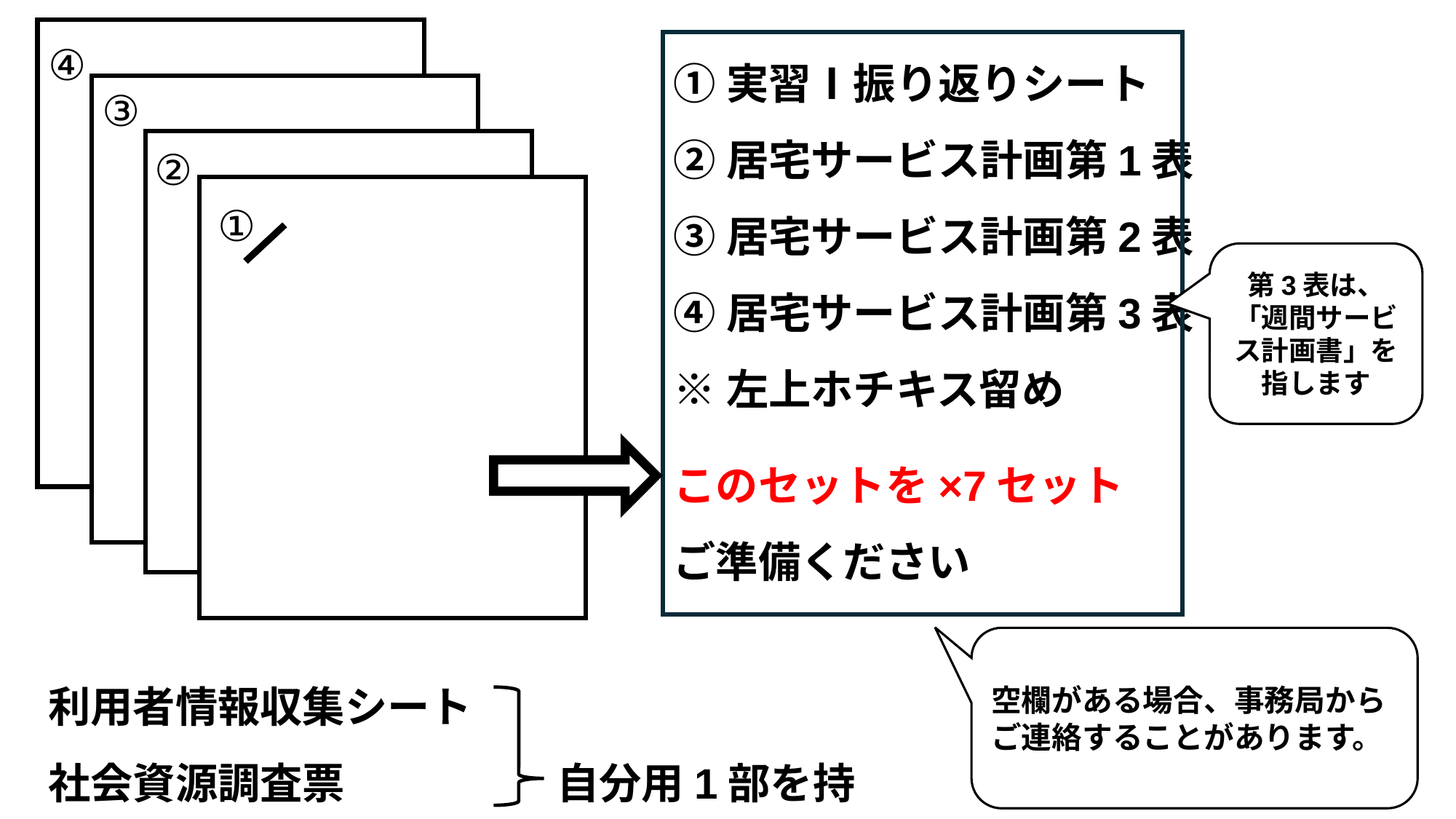

①実習Ⅰ振り返りシート
②居宅サービス計画第1表
③居宅サービス計画第2表
④居宅サービス計画第3表
※左上ホチキス留め
④

③

②

①
第3表は、「週間サービス計画書」を指します
このセットを×7セット
ご準備ください

空欄がある場合、事務局から
ご連絡することがあります。
利用者情報収集シート
社会資源調査票　　　　　自分用1部を持参